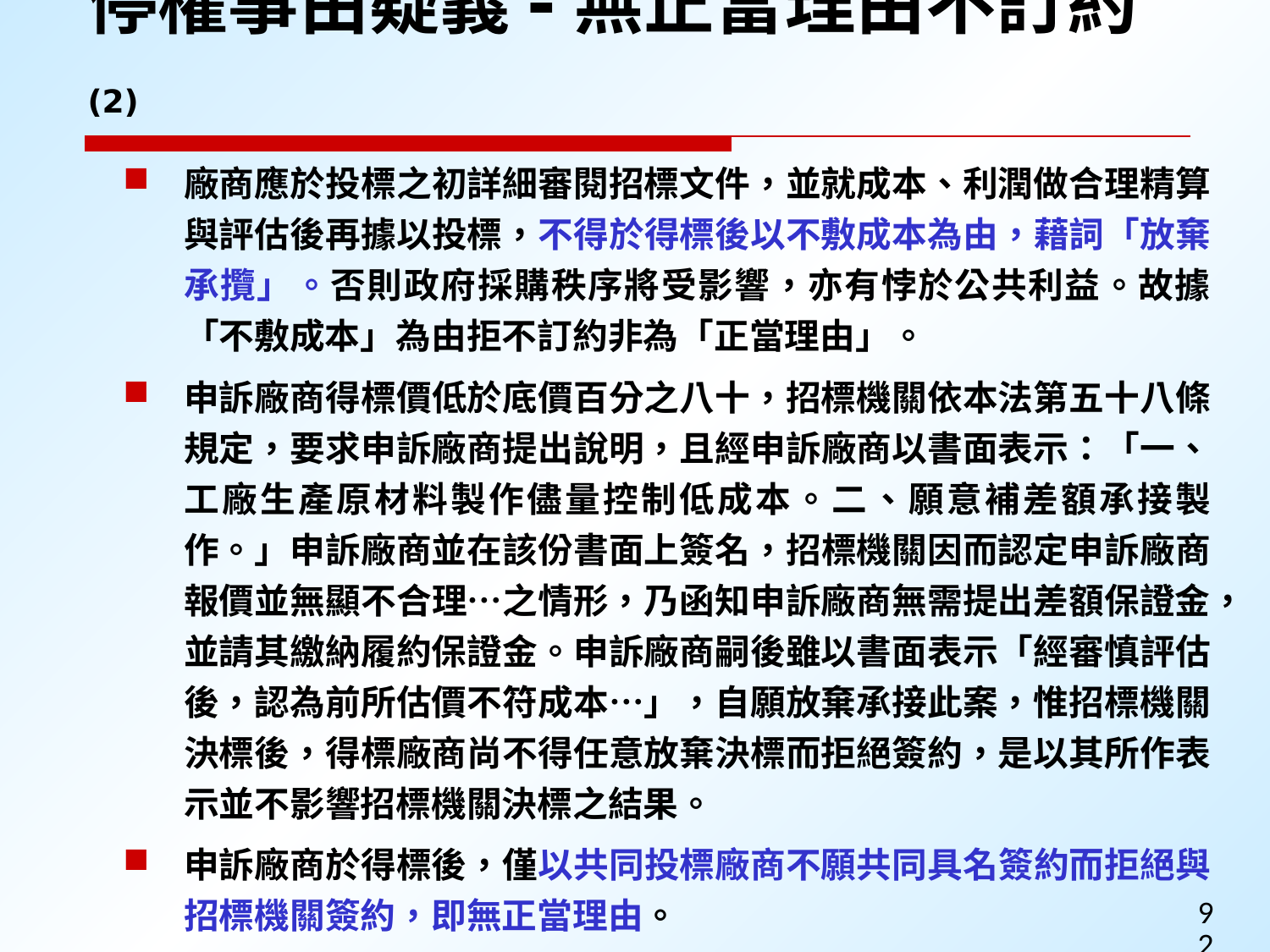

停權事由疑義-無正當理由不訂約(2)
廠商應於投標之初詳細審閱招標文件，並就成本、利潤做合理精算與評估後再據以投標，不得於得標後以不敷成本為由，藉詞「放棄承攬」。否則政府採購秩序將受影響，亦有悖於公共利益。故據「不敷成本」為由拒不訂約非為「正當理由」。
申訴廠商得標價低於底價百分之八十，招標機關依本法第五十八條規定，要求申訴廠商提出說明，且經申訴廠商以書面表示：「一、工廠生產原材料製作儘量控制低成本。二、願意補差額承接製作。」申訴廠商並在該份書面上簽名，招標機關因而認定申訴廠商報價並無顯不合理…之情形，乃函知申訴廠商無需提出差額保證金，並請其繳納履約保證金。申訴廠商嗣後雖以書面表示「經審慎評估後，認為前所估價不符成本…」，自願放棄承接此案，惟招標機關決標後，得標廠商尚不得任意放棄決標而拒絕簽約，是以其所作表示並不影響招標機關決標之結果。
申訴廠商於得標後，僅以共同投標廠商不願共同具名簽約而拒絕與招標機關簽約，即無正當理由。